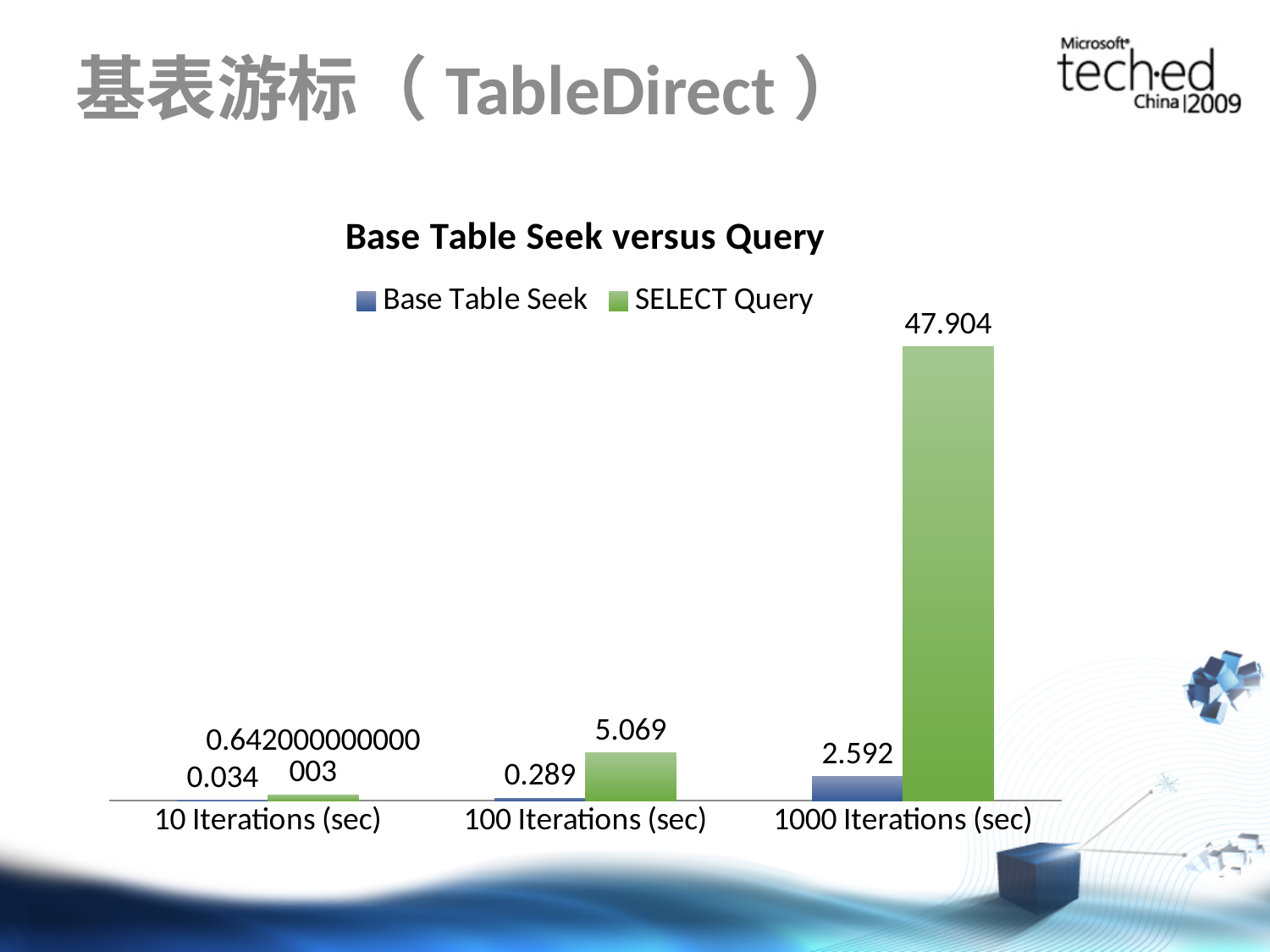

# 基表游标（TableDirect）

### Chart: Base Table Seek versus Query

| Category | Base Table Seek | SELECT Query |
|---|---|---|
| 10 Iterations (sec) | 0.034 | 0.6420000000000029 |
| 100 Iterations (sec) | 0.2890000000000003 | 5.069 |
| 1000 Iterations (sec) | 2.5919999999999987 | 47.903999999999996 |